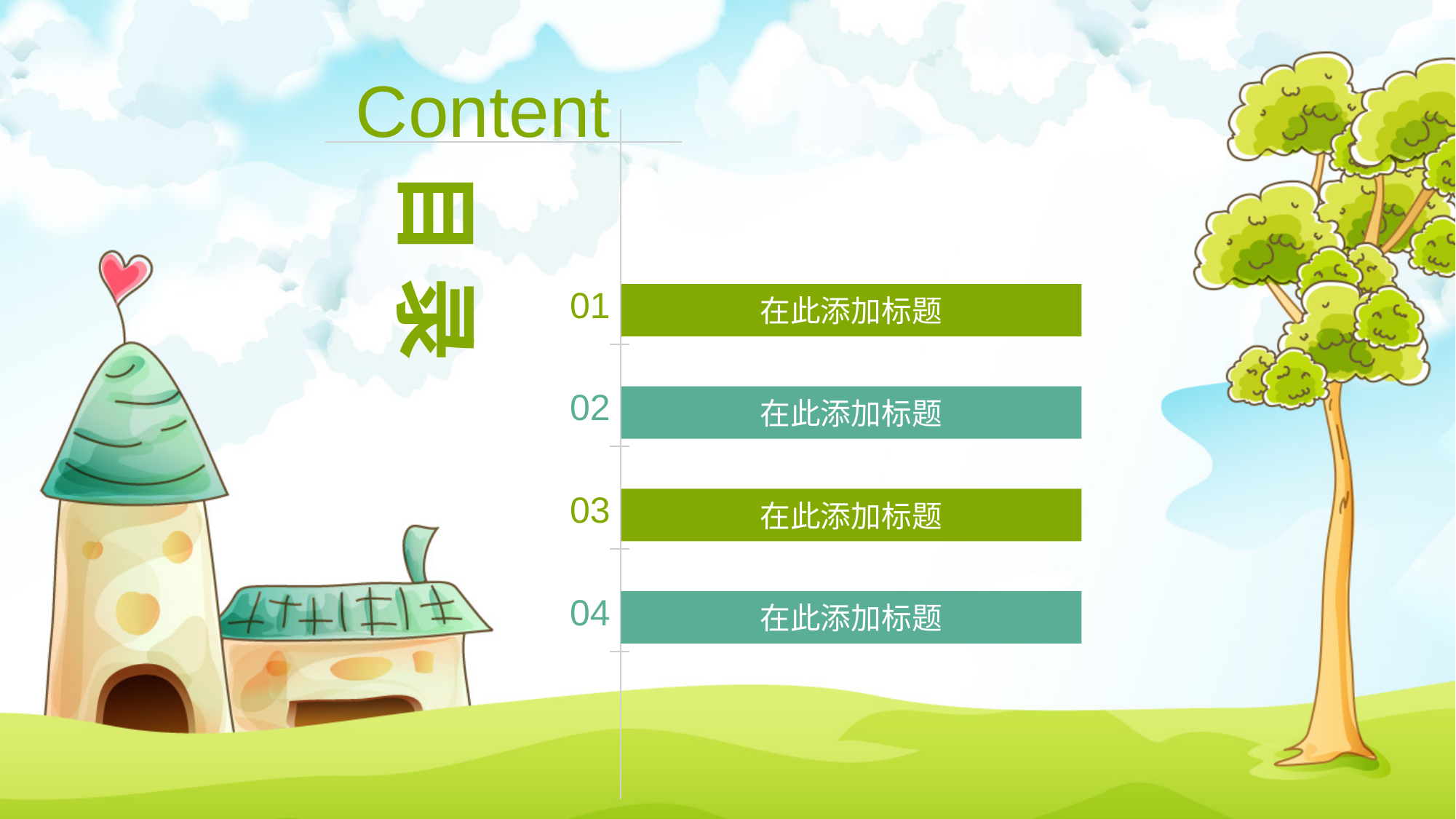

Content
目 录
01
在此添加标题
02
在此添加标题
03
在此添加标题
04
在此添加标题